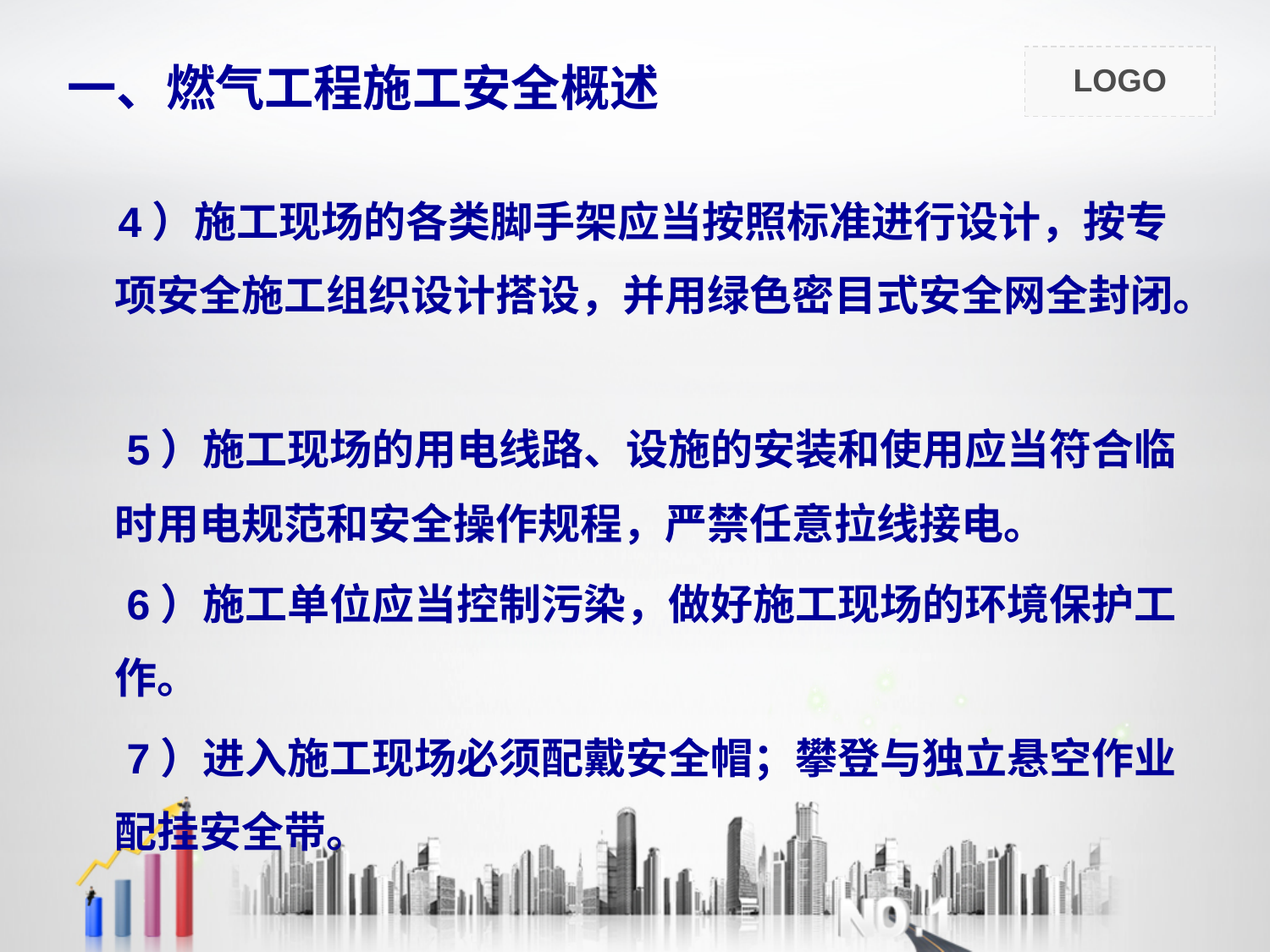

# 一、燃气工程施工安全概述
     4）施工现场的各类脚手架应当按照标准进行设计，按专项安全施工组织设计搭设，并用绿色密目式安全网全封闭。
     5）施工现场的用电线路、设施的安装和使用应当符合临时用电规范和安全操作规程，严禁任意拉线接电。
     6）施工单位应当控制污染，做好施工现场的环境保护工作。
     7）进入施工现场必须配戴安全帽；攀登与独立悬空作业配挂安全带。
9